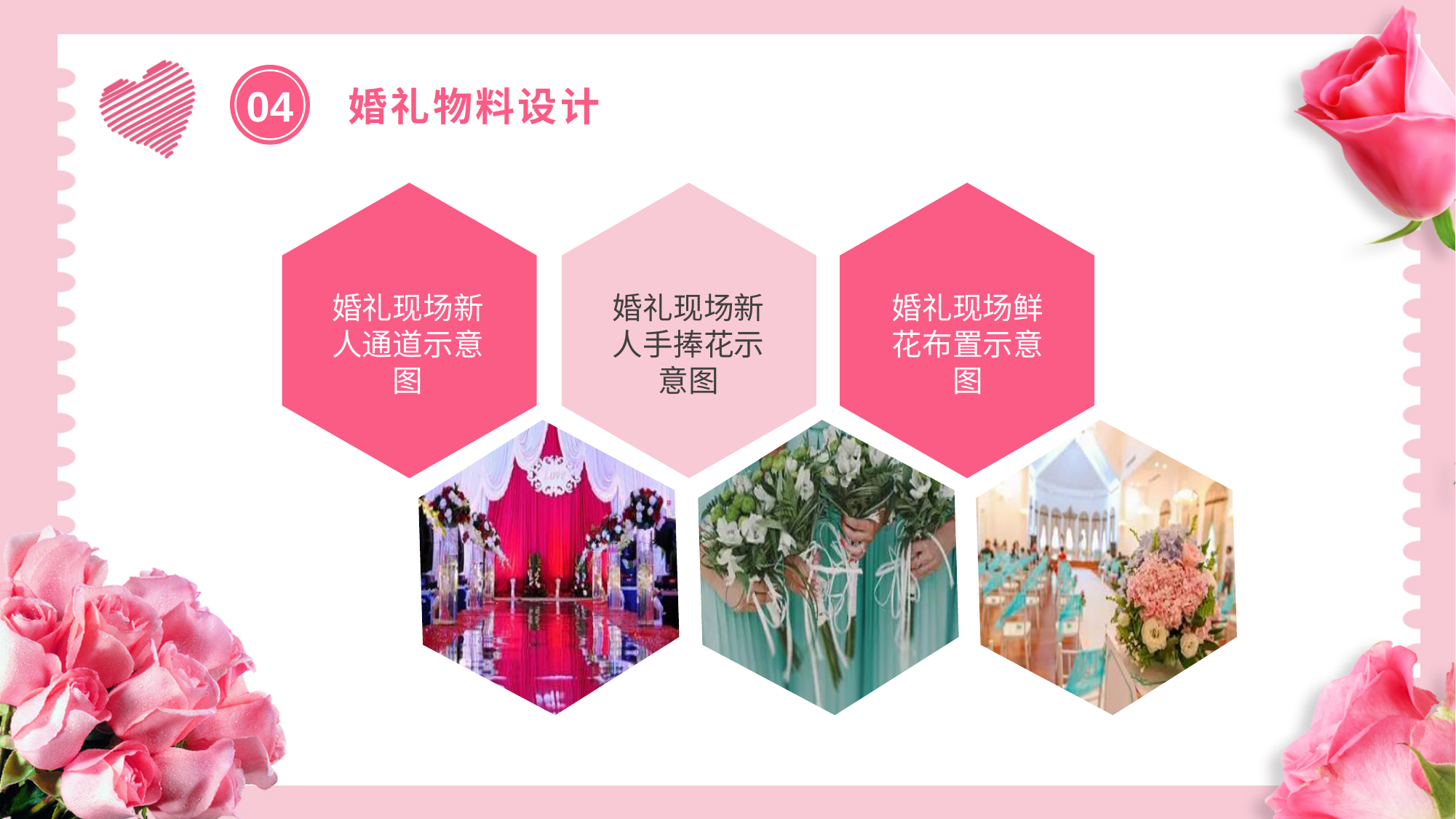

婚礼物料设计
04

婚礼现场新人通道示意图
婚礼现场新人手捧花示意图
婚礼现场鲜花布置示意图